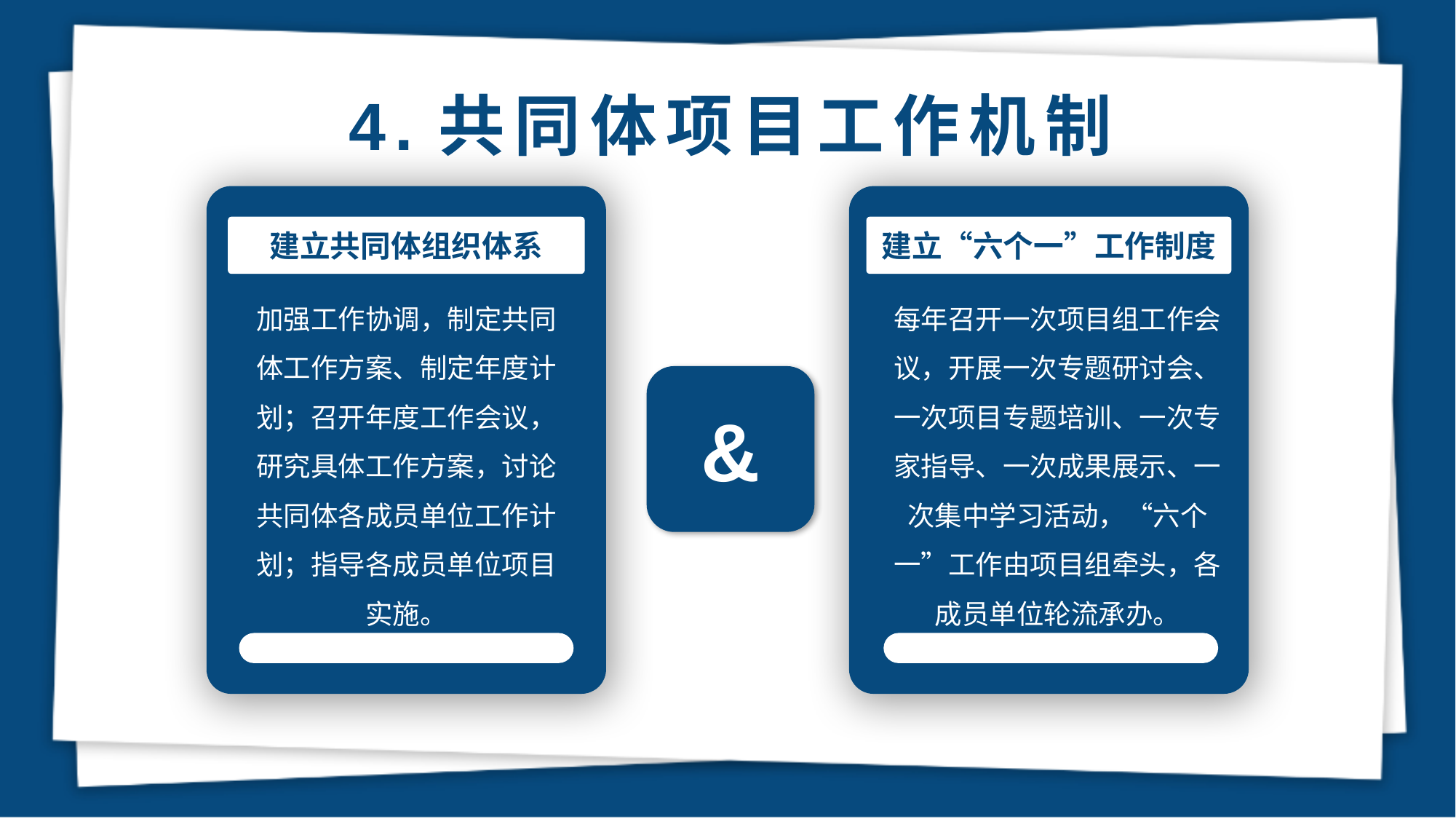

4.共同体项目工作机制

建立共同体组织体系

建立“六个一”工作制度

加强工作协调，制定共同体工作方案、制定年度计划；召开年度工作会议，研究具体工作方案，讨论共同体各成员单位工作计划；指导各成员单位项目实施。
每年召开一次项目组工作会议，开展一次专题研讨会、一次项目专题培训、一次专家指导、一次成果展示、一次集中学习活动，“六个一”工作由项目组牵头，各成员单位轮流承办。
&